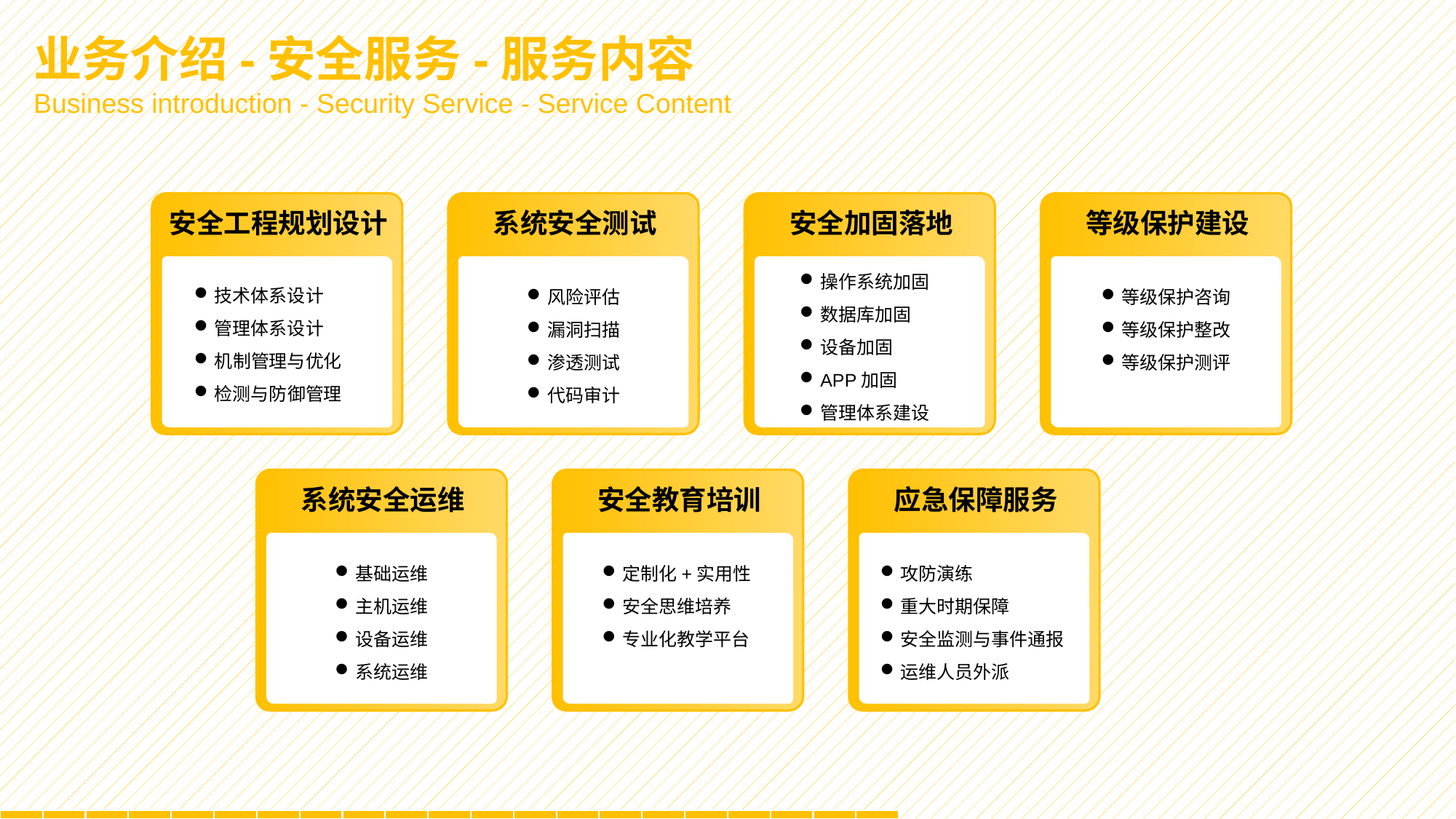

业务介绍-安全服务-服务内容
Business introduction - Security Service - Service Content

安全工程规划设计

技术体系设计
管理体系设计
机制管理与优化
检测与防御管理

系统安全测试

风险评估
漏洞扫描
渗透测试
代码审计

安全加固落地

操作系统加固
数据库加固
设备加固
APP加固
管理体系建设

等级保护建设

等级保护咨询
等级保护整改
等级保护测评

系统安全运维

基础运维
主机运维
设备运维
系统运维

安全教育培训

定制化+实用性
安全思维培养
专业化教学平台

应急保障服务

攻防演练
重大时期保障
安全监测与事件通报
运维人员外派